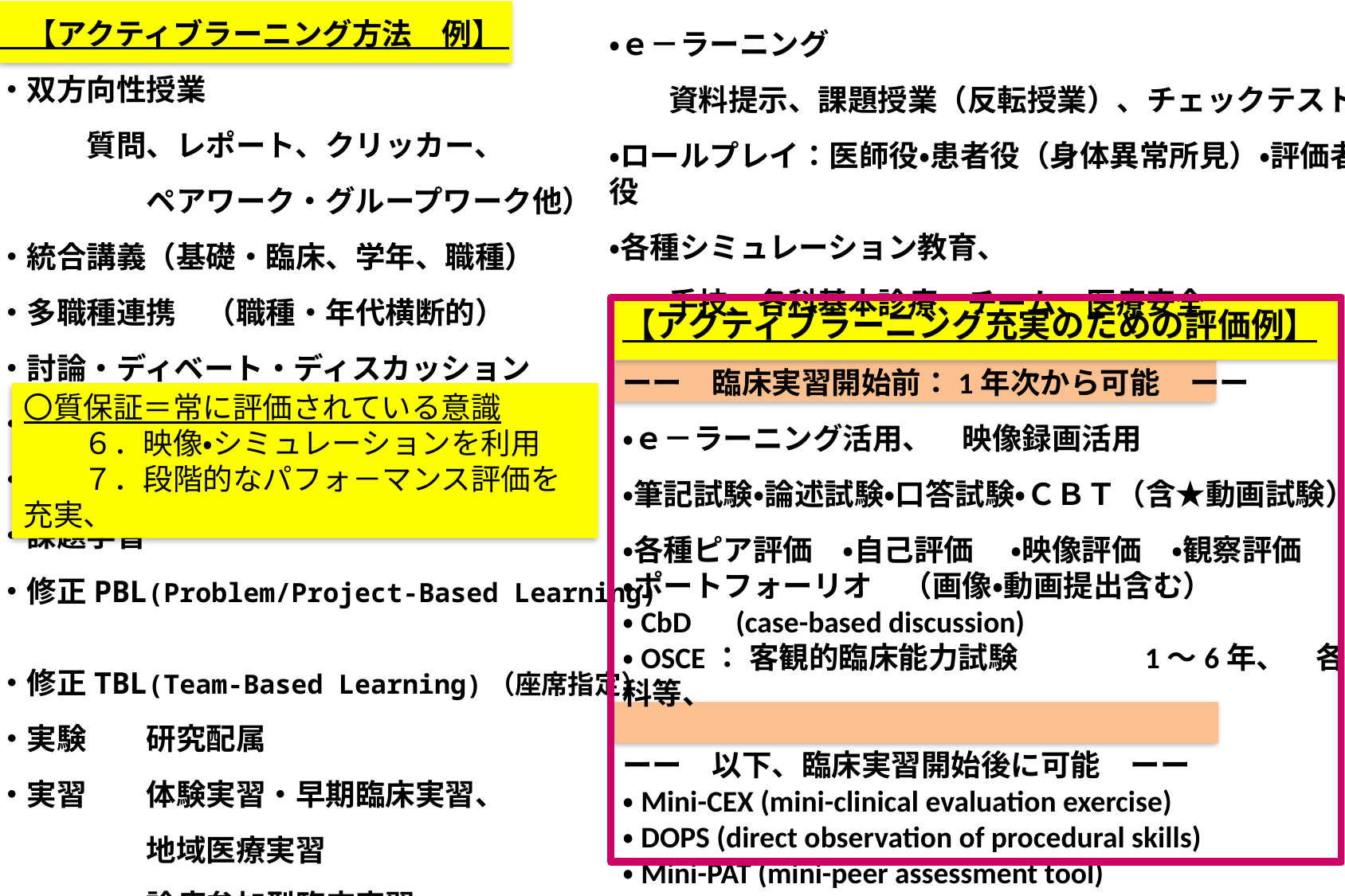

【アクティブラーニング方法　例】
・双方向性授業
　　　質問、レポート、クリッカー、
　　　　　ペアワーク・グループワーク他）
・統合講義（基礎・臨床、学年、職種）
・多職種連携　（職種・年代横断的）
・討論・ディベート・ディスカッション
・学生によるプレゼンテーション
・ケース・メソード：症例ベースの展開
・課題学習
・修正PBL(Problem/Project-Based Learning)
・修正TBL(Team-Based Learning)（座席指定）
・実験　　研究配属
・実習　　体験実習・早期臨床実習、
　　　　　地域医療実習
　　　　　診療参加型臨床実習

・ｅ－ラーニング
　　資料提示、課題授業（反転授業）、チェックテスト
・ロールプレイ：医師役・患者役（身体異常所見）・評価者役
・各種シミュレーション教育、
　　手技、各科基本診療、チーム、医療安全

【アクティブラーニング充実のための評価例】
ーー　臨床実習開始前：1年次から可能　ーー
・ｅ－ラーニング活用、　映像録画活用
・筆記試験・論述試験・口答試験・ＣＢＴ（含★動画試験）
・各種ピア評価　・自己評価　 ・映像評価　・観察評価
・ポートフォーリオ　（画像・動画提出含む）
・CbD　(case-based discussion)
・OSCE： 客観的臨床能力試験　　　　1～6年、　各科等、

ーー　以下、臨床実習開始後に可能　ーー
・Mini-CEX (mini-clinical evaluation exercise)
・DOPS (direct observation of procedural skills)
・Mini-PAT (mini-peer assessment tool)

〇質保証＝常に評価されている意識
　　６．映像・シミュレーションを利用
　　７．段階的なパフォ－マンス評価を充実、